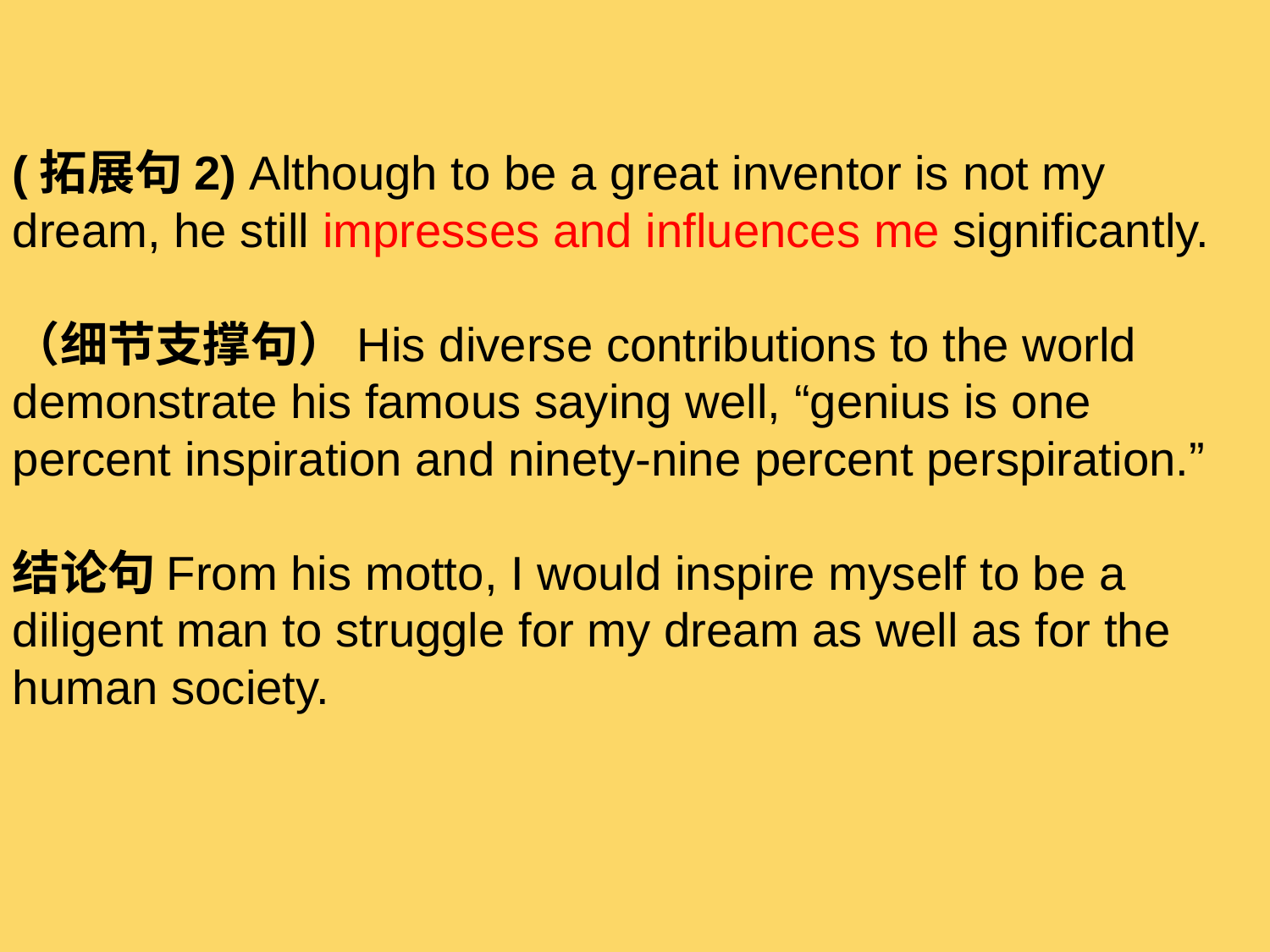

(拓展句2) Although to be a great inventor is not my dream, he still impresses and influences me significantly.

（细节支撑句）His diverse contributions to the world demonstrate his famous saying well, “genius is one percent inspiration and ninety-nine percent perspiration.”

结论句From his motto, I would inspire myself to be a diligent man to struggle for my dream as well as for the human society.